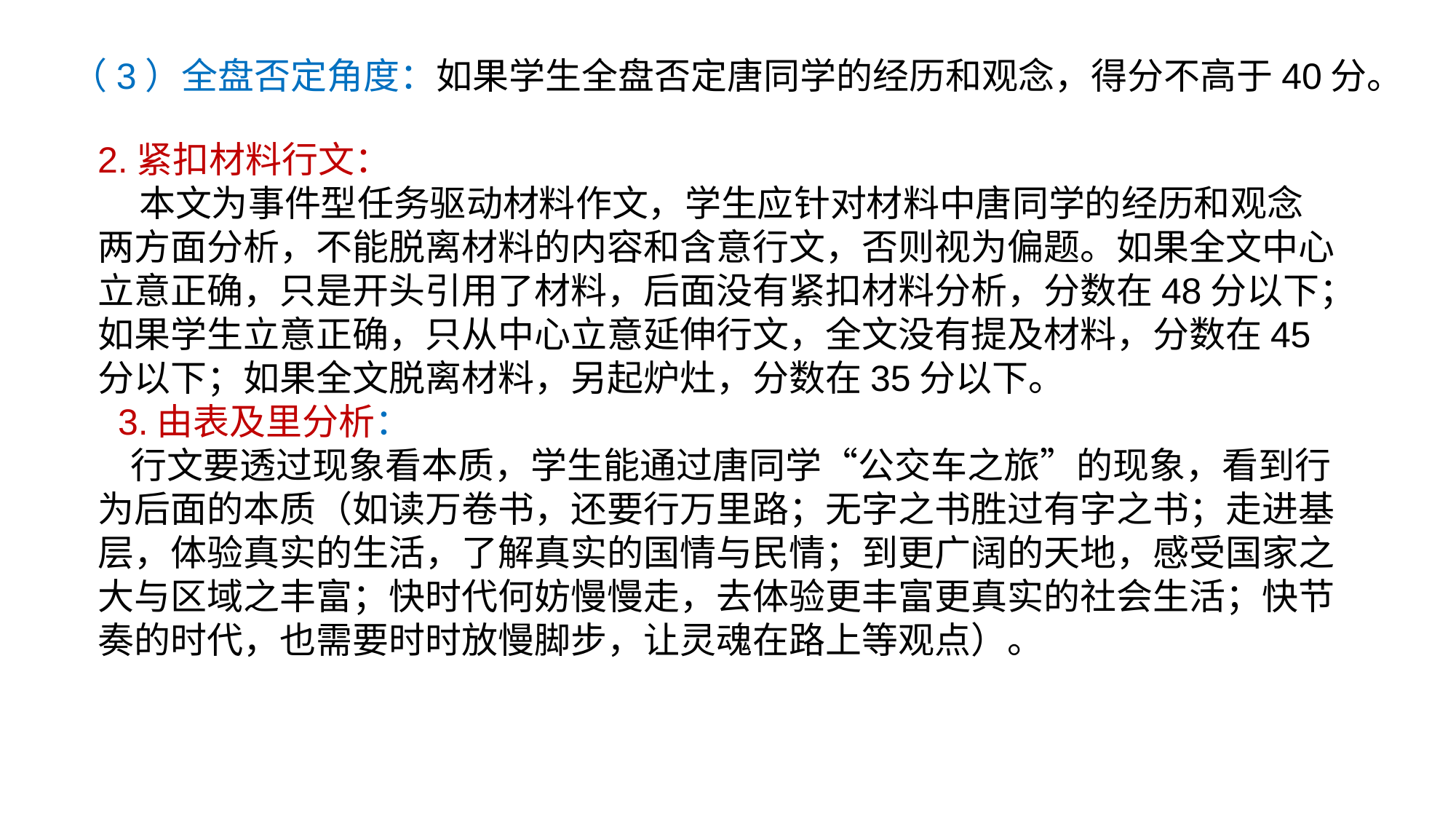

（3）全盘否定角度：如果学生全盘否定唐同学的经历和观念，得分不高于40分。
2.紧扣材料行文：
    本文为事件型任务驱动材料作文，学生应针对材料中唐同学的经历和观念两方面分析，不能脱离材料的内容和含意行文，否则视为偏题。如果全文中心立意正确，只是开头引用了材料，后面没有紧扣材料分析，分数在48分以下；如果学生立意正确，只从中心立意延伸行文，全文没有提及材料，分数在45分以下；如果全文脱离材料，另起炉灶，分数在35分以下。
  3.由表及里分析：
   行文要透过现象看本质，学生能通过唐同学“公交车之旅”的现象，看到行为后面的本质（如读万卷书，还要行万里路；无字之书胜过有字之书；走进基层，体验真实的生活，了解真实的国情与民情；到更广阔的天地，感受国家之大与区域之丰富；快时代何妨慢慢走，去体验更丰富更真实的社会生活；快节奏的时代，也需要时时放慢脚步，让灵魂在路上等观点）。